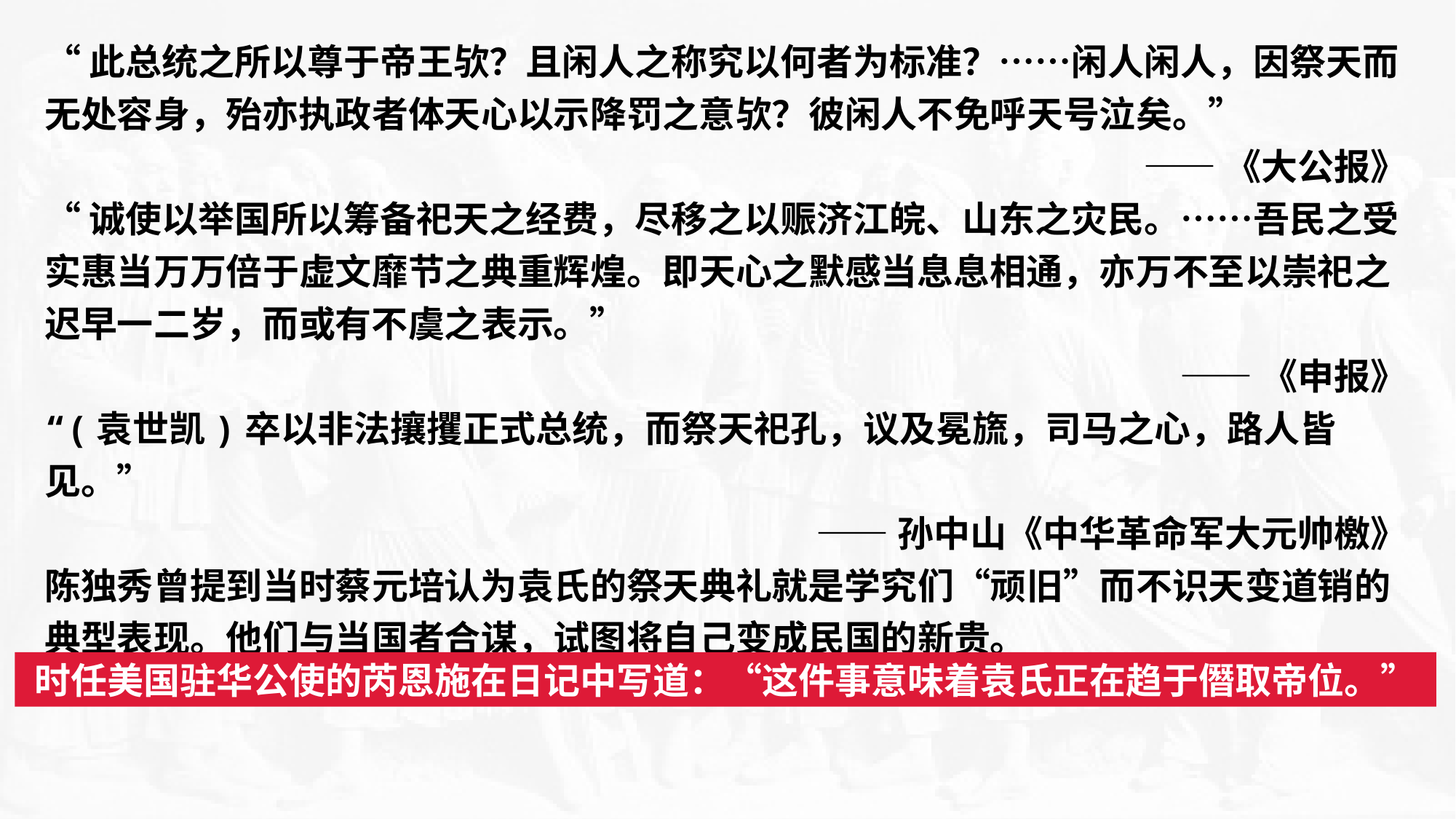

“此总统之所以尊于帝王欤？且闲人之称究以何者为标准？……闲人闲人，因祭天而无处容身，殆亦执政者体天心以示降罚之意欤？彼闲人不免呼天号泣矣。”
——《大公报》
“诚使以举国所以筹备祀天之经费，尽移之以赈济江皖、山东之灾民。……吾民之受实惠当万万倍于虚文靡节之典重辉煌。即天心之默感当息息相通，亦万不至以崇祀之迟早一二岁，而或有不虞之表示。”
——《申报》
“(袁世凯)卒以非法攘攫正式总统，而祭天祀孔，议及冕旒，司马之心，路人皆见。”
——孙中山《中华革命军大元帅檄》
陈独秀曾提到当时蔡元培认为袁氏的祭天典礼就是学究们“顽旧”而不识天变道销的典型表现。他们与当国者合谋，试图将自己变成民国的新贵。
时任美国驻华公使的芮恩施在日记中写道：“这件事意味着袁氏正在趋于僭取帝位。”